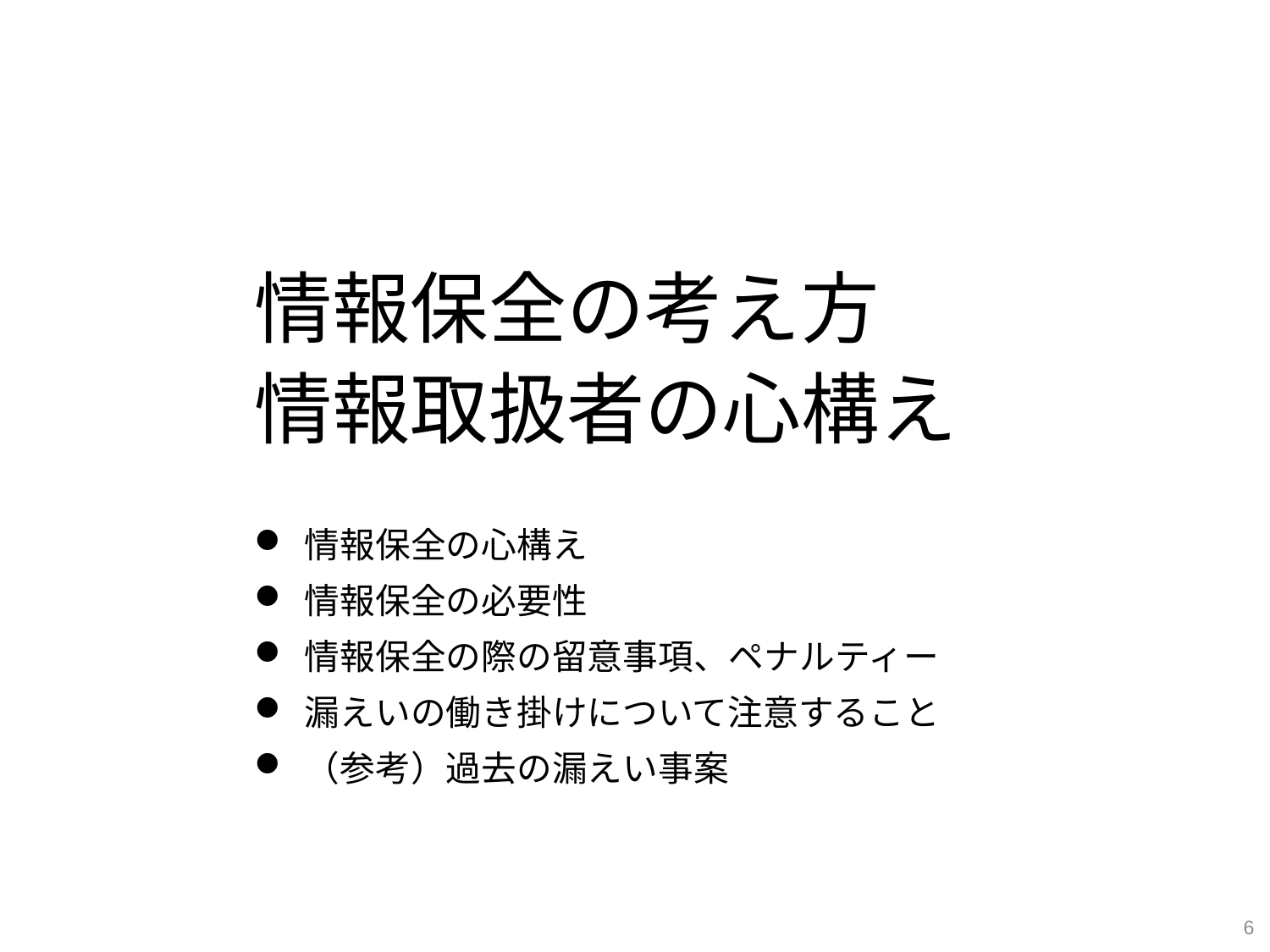

情報保全の考え方
情報取扱者の心構え

情報保全の心構え
情報保全の必要性
情報保全の際の留意事項、ペナルティー
漏えいの働き掛けについて注意すること
（参考）過去の漏えい事案
6